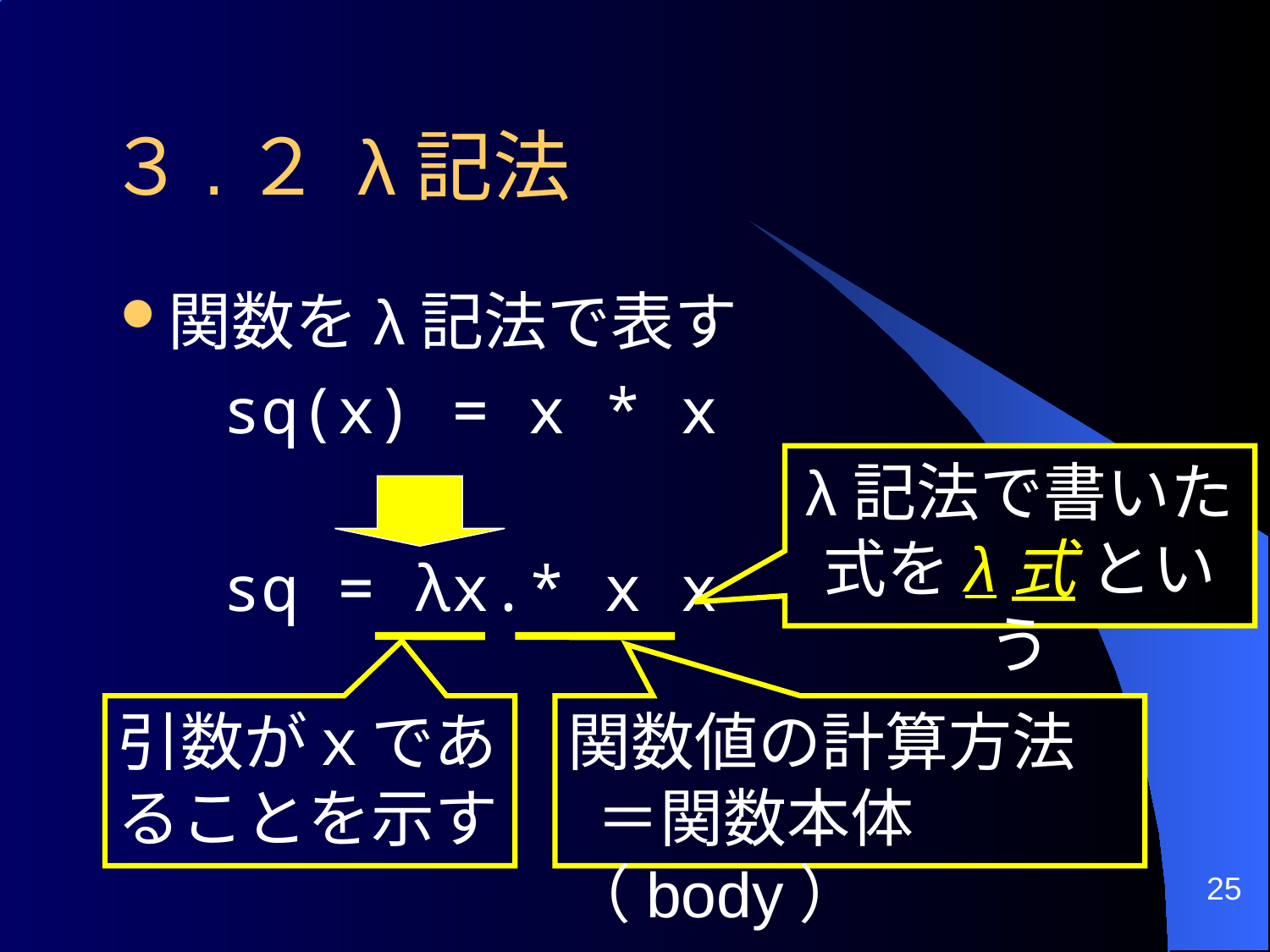

# ３.２ λ記法
関数をλ記法で表す
	sq(x) = x * x

	sq = λx.* x x
λ記法で書いた式をλ式 という

引数がｘであることを示す
関数値の計算方法
 ＝関数本体 （body）
25